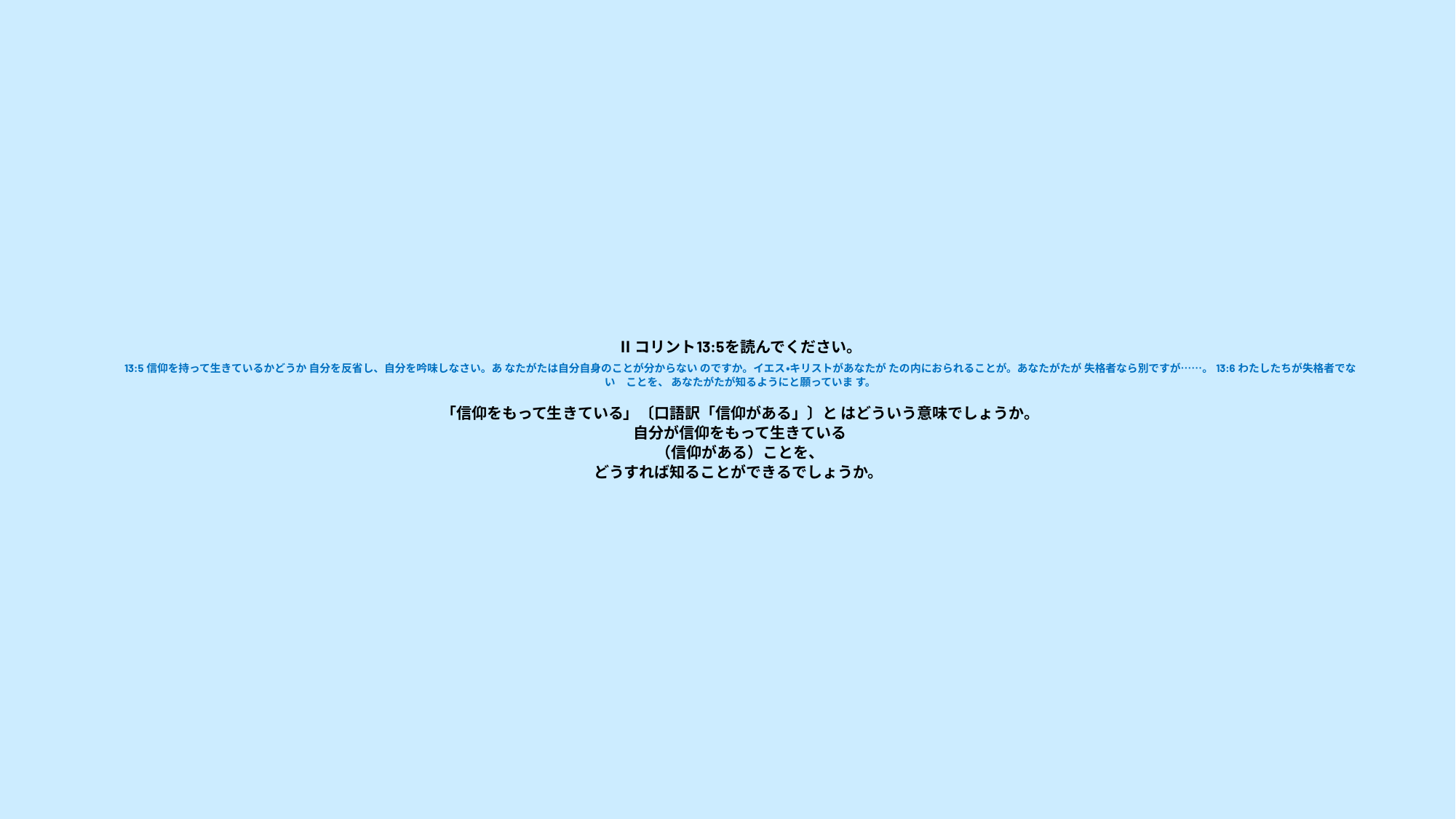

# Ⅱコリント13:5を読んでください。 　 13:5 信仰を持って生きているかどうか 自分を反省し、自分を吟味しなさい。あ なたがたは自分自身のことが分からない のですか。イエス・キリストがあなたが たの内におられることが。あなたがたが 失格者なら別ですが……。 13:6 わたしたちが失格者でない　ことを、 あなたがたが知るようにと願っていま す。 「信仰をもって生きている」〔口語訳「信仰がある」〕と はどういう意味でしょうか。 自分が信仰をもって生きている （信仰がある）ことを、 どうすれば知ることができるでしょうか。